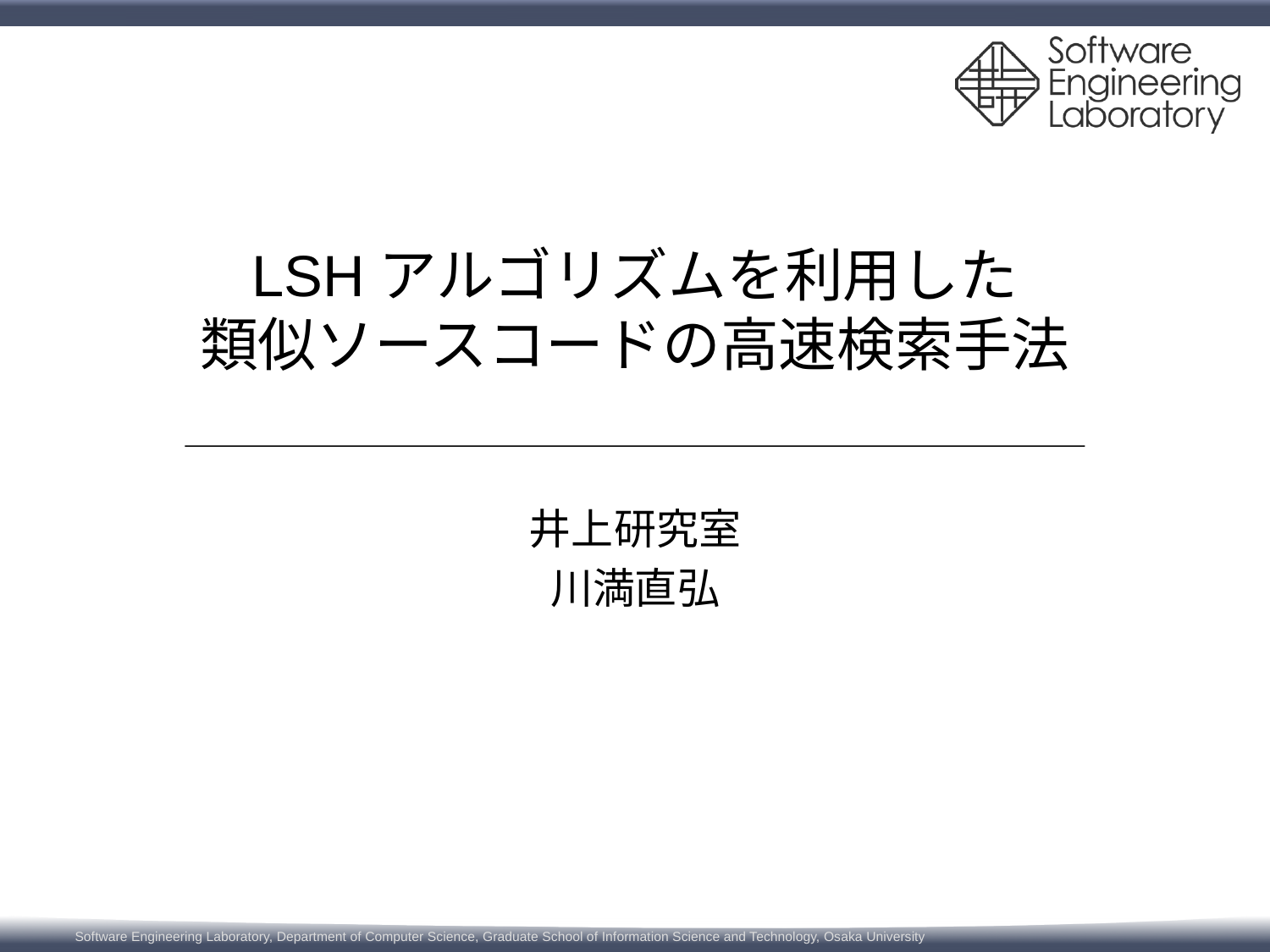

# LSHアルゴリズムを利用した 類似ソースコードの高速検索手法
井上研究室
川満直弘